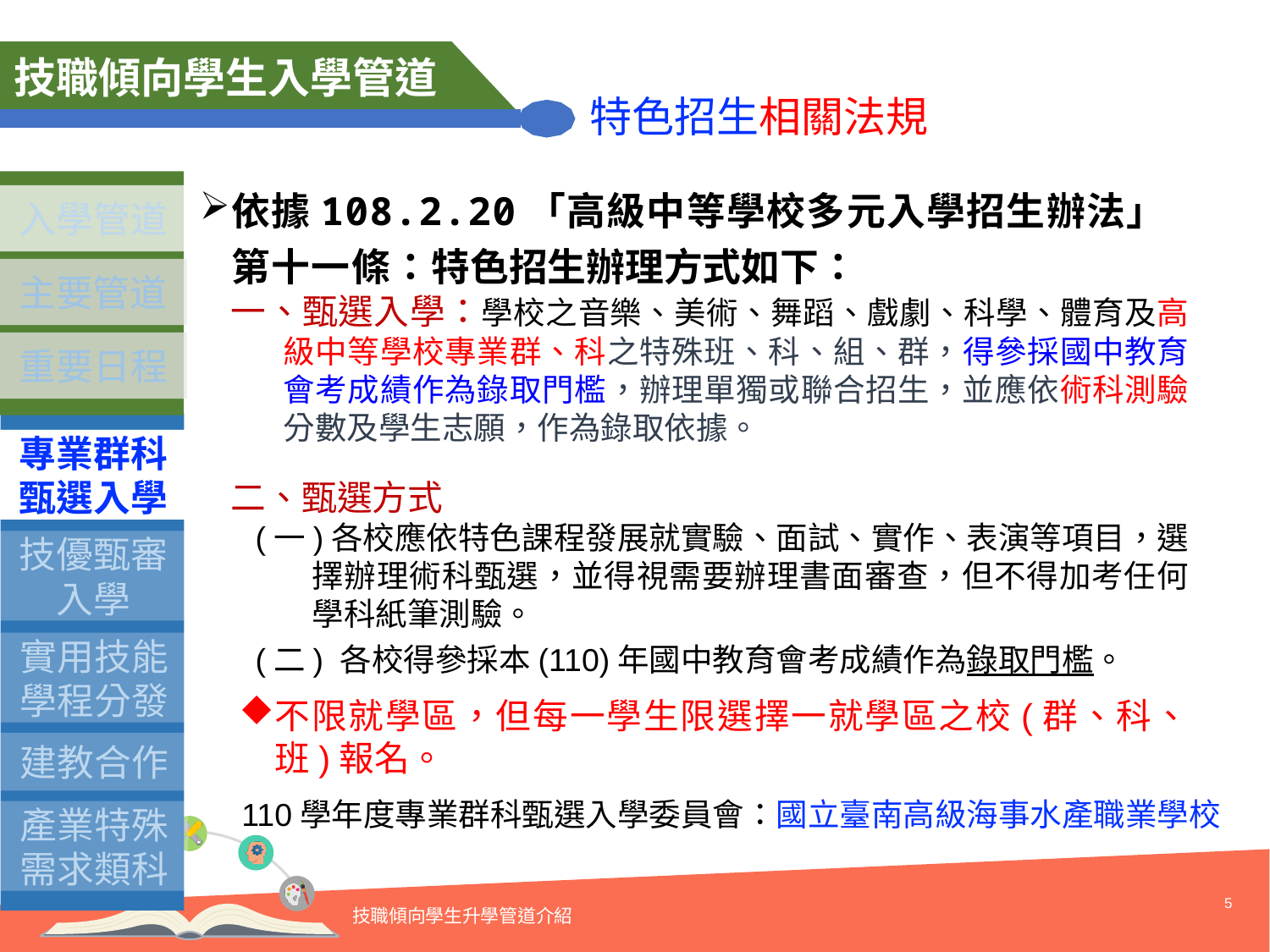

技職傾向學生入學管道

特色招生相關法規

入學管道
主要管道
重要日程
依據108.2.20「高級中等學校多元入學招生辦法」第十一條：特色招生辦理方式如下：
一、甄選入學：學校之音樂、美術、舞蹈、戲劇、科學、體育及高級中等學校專業群、科之特殊班、科、組、群，得參採國中教育會考成績作為錄取門檻，辦理單獨或聯合招生，並應依術科測驗分數及學生志願，作為錄取依據。
二、甄選方式
(一)各校應依特色課程發展就實驗、面試、實作、表演等項目，選擇辦理術科甄選，並得視需要辦理書面審查，但不得加考任何學科紙筆測驗。
(二) 各校得參採本(110)年國中教育會考成績作為錄取門檻。
不限就學區，但每一學生限選擇一就學區之校(群、科、班)報名。

專業群科
甄選入學
技優甄審入學
實用技能學程分發
建教合作
產業特殊需求類科
110學年度專業群科甄選入學委員會：國立臺南高級海事水產職業學校
5